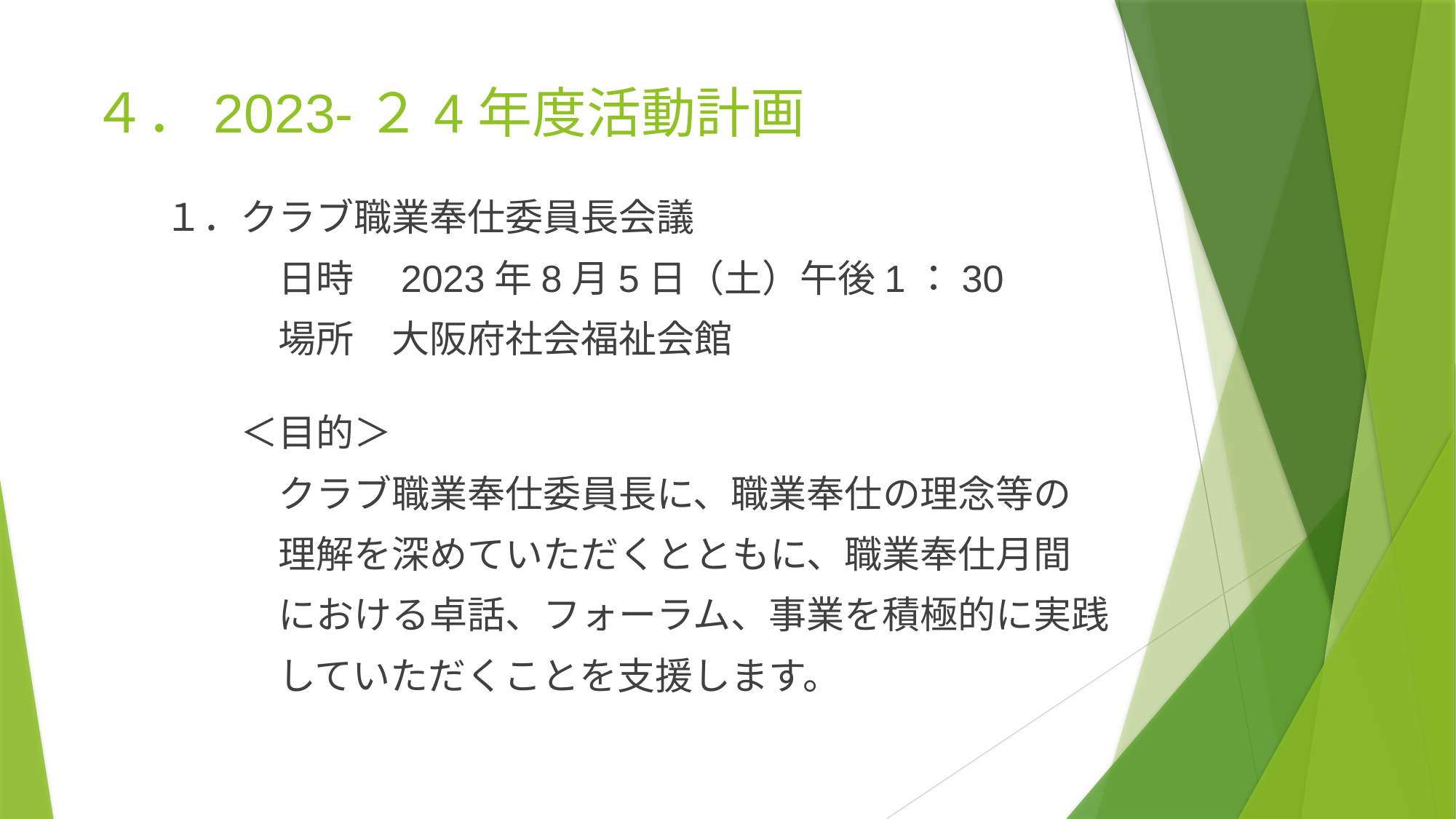

# ４．2023-２4年度活動計画
　１．クラブ職業奉仕委員長会議
　　　　日時　2023年8月5日（土）午後1：30
　　　　場所　大阪府社会福祉会館

　　　＜目的＞
　　　　クラブ職業奉仕委員長に、職業奉仕の理念等の
　　　　理解を深めていただくとともに、職業奉仕月間
　　　　における卓話、フォーラム、事業を積極的に実践
　　　　していただくことを支援します。